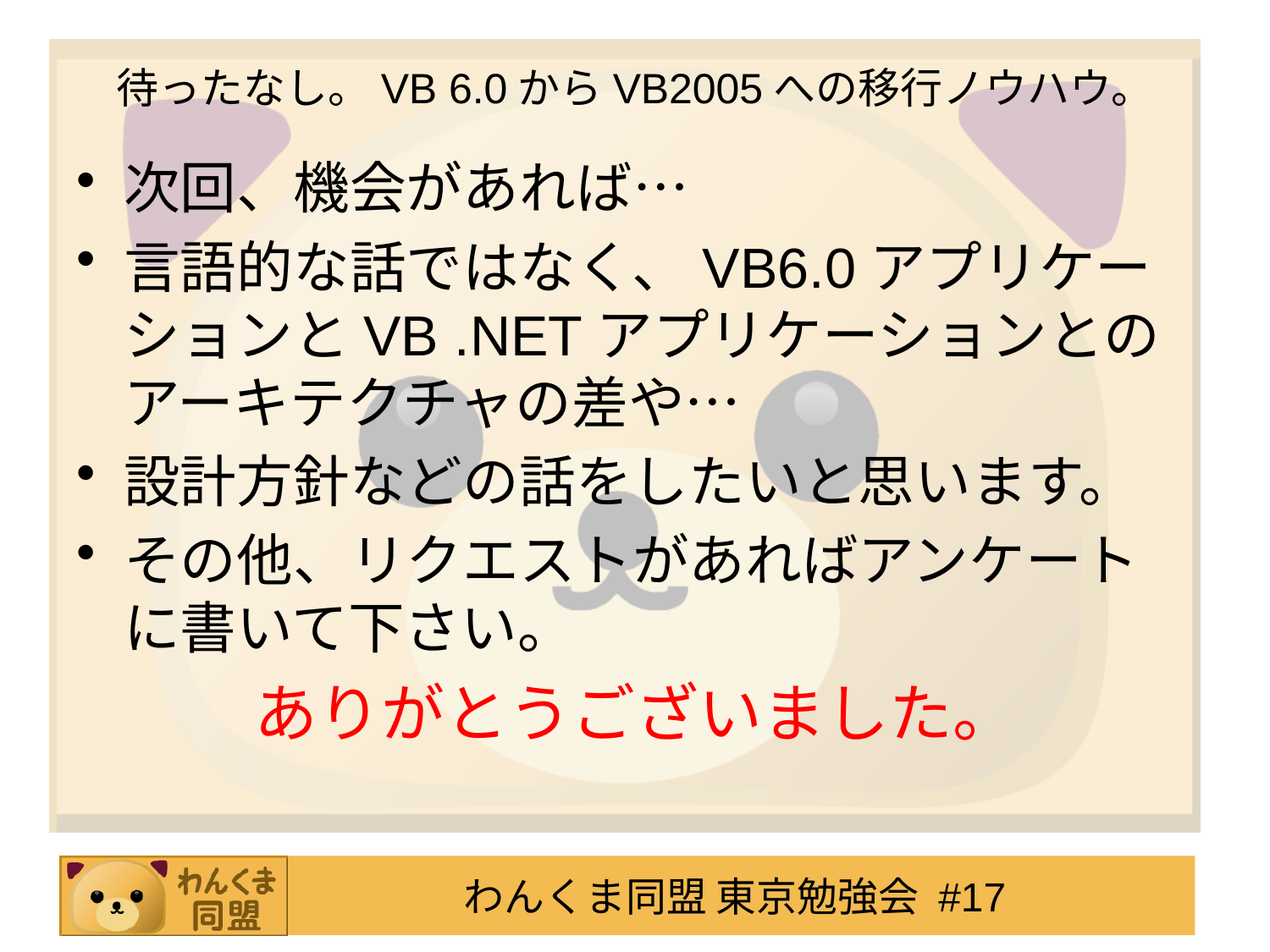

# 待ったなし。VB 6.0からVB2005への移行ノウハウ。
次回、機会があれば…
言語的な話ではなく、VB6.0アプリケーションとVB .NETアプリケーションとのアーキテクチャの差や…
設計方針などの話をしたいと思います。
その他、リクエストがあればアンケートに書いて下さい。
ありがとうございました。